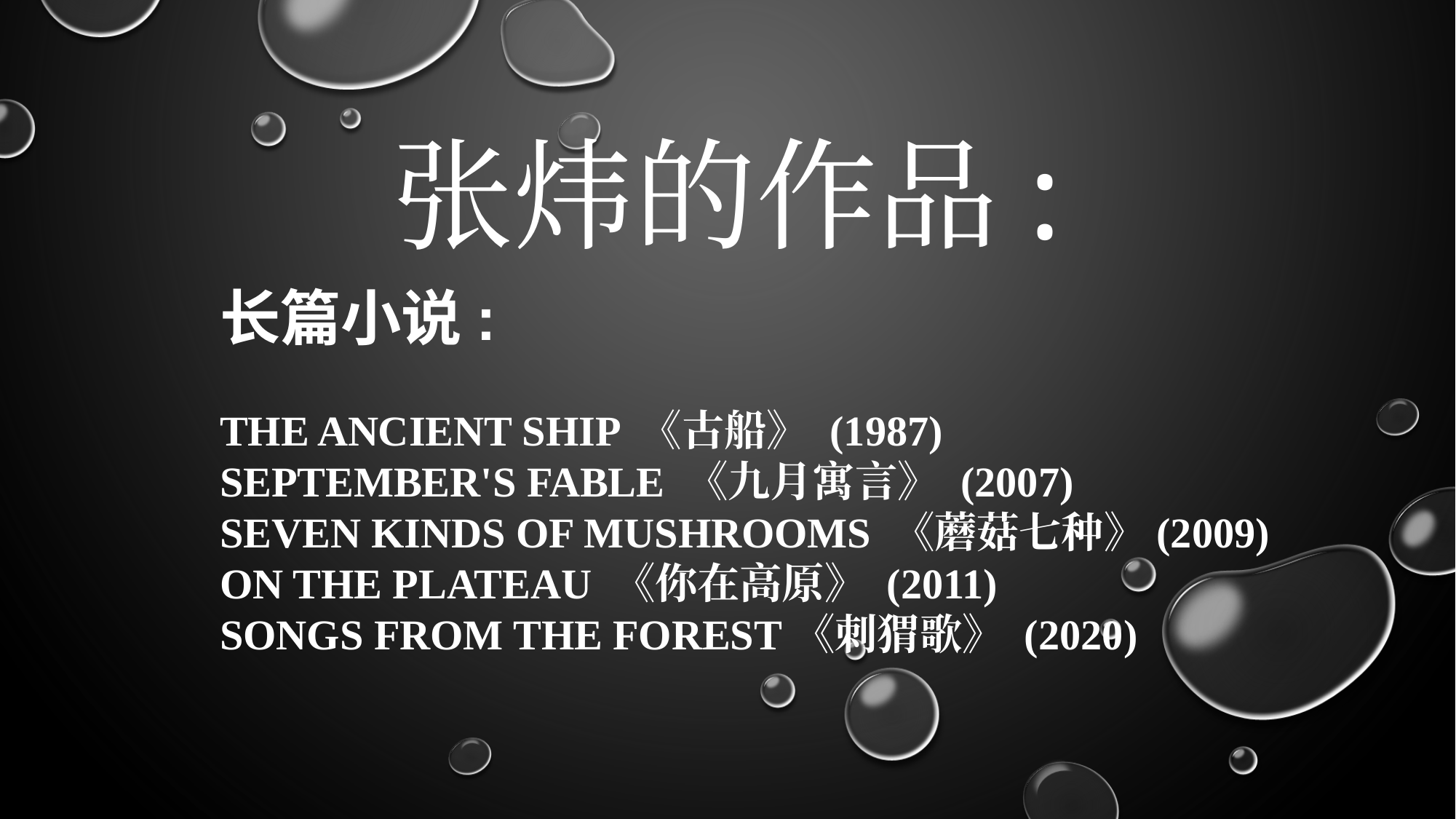

# 张炜的作品:
长篇小说:
THE ANCIENT SHIP 《古船》 (1987)
SEPTEMBER'S FABLE 《九月寓言》 (2007)
SEVEN KINDS OF MUSHROOMS 《蘑菇七种》(2009)
ON THE PLATEAU 《你在高原》 (2011)
SONGS FROM THE FOREST《刺猬歌》 (2020)